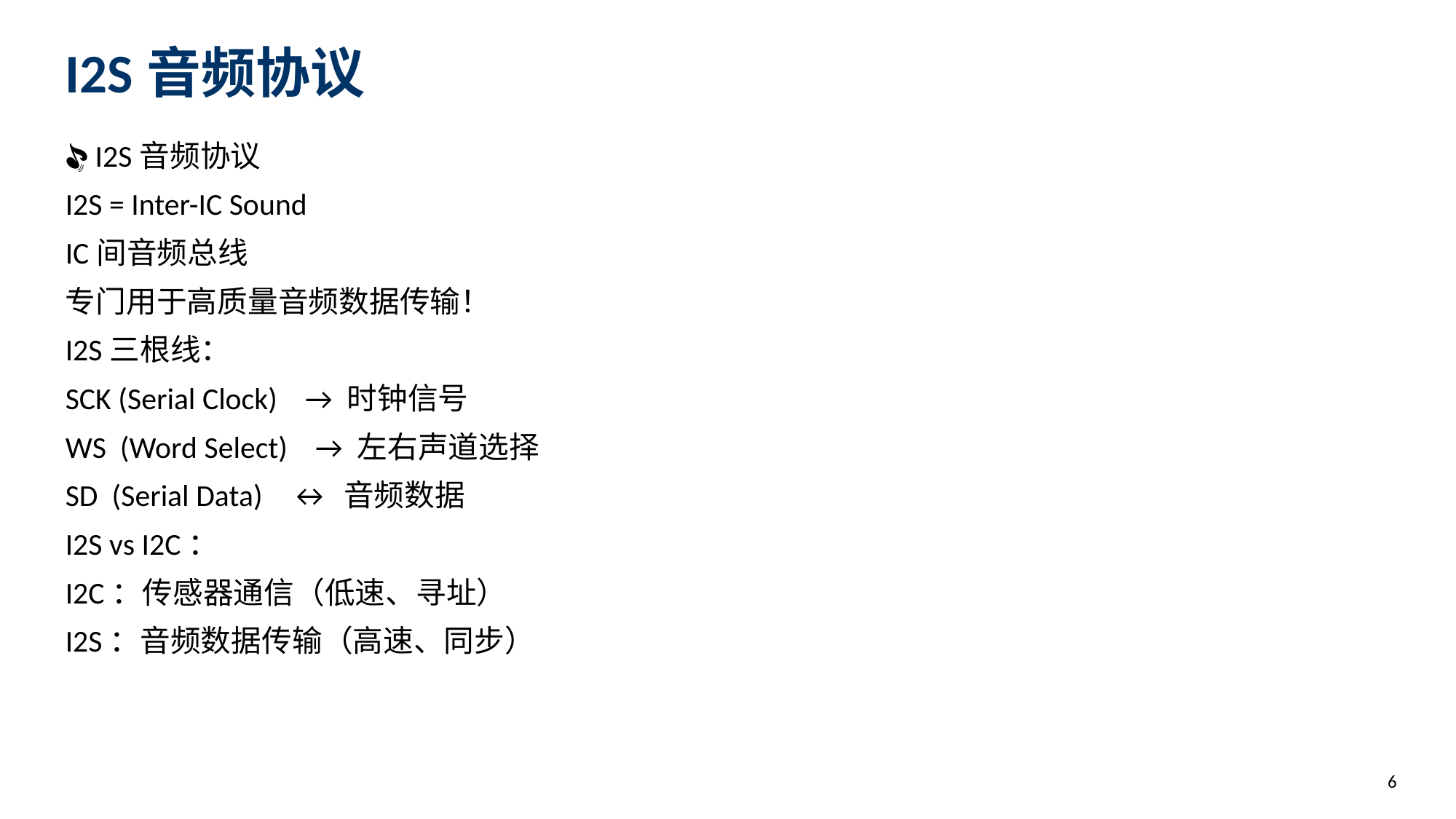

I2S音频协议
🎵 I2S音频协议
I2S = Inter-IC Sound
IC间音频总线
专门用于高质量音频数据传输！
I2S三根线：
SCK (Serial Clock)    → 时钟信号
WS  (Word Select)    → 左右声道选择
SD  (Serial Data)    ↔ 音频数据
I2S vs I2C：
I2C：传感器通信（低速、寻址）
I2S：音频数据传输（高速、同步）
6